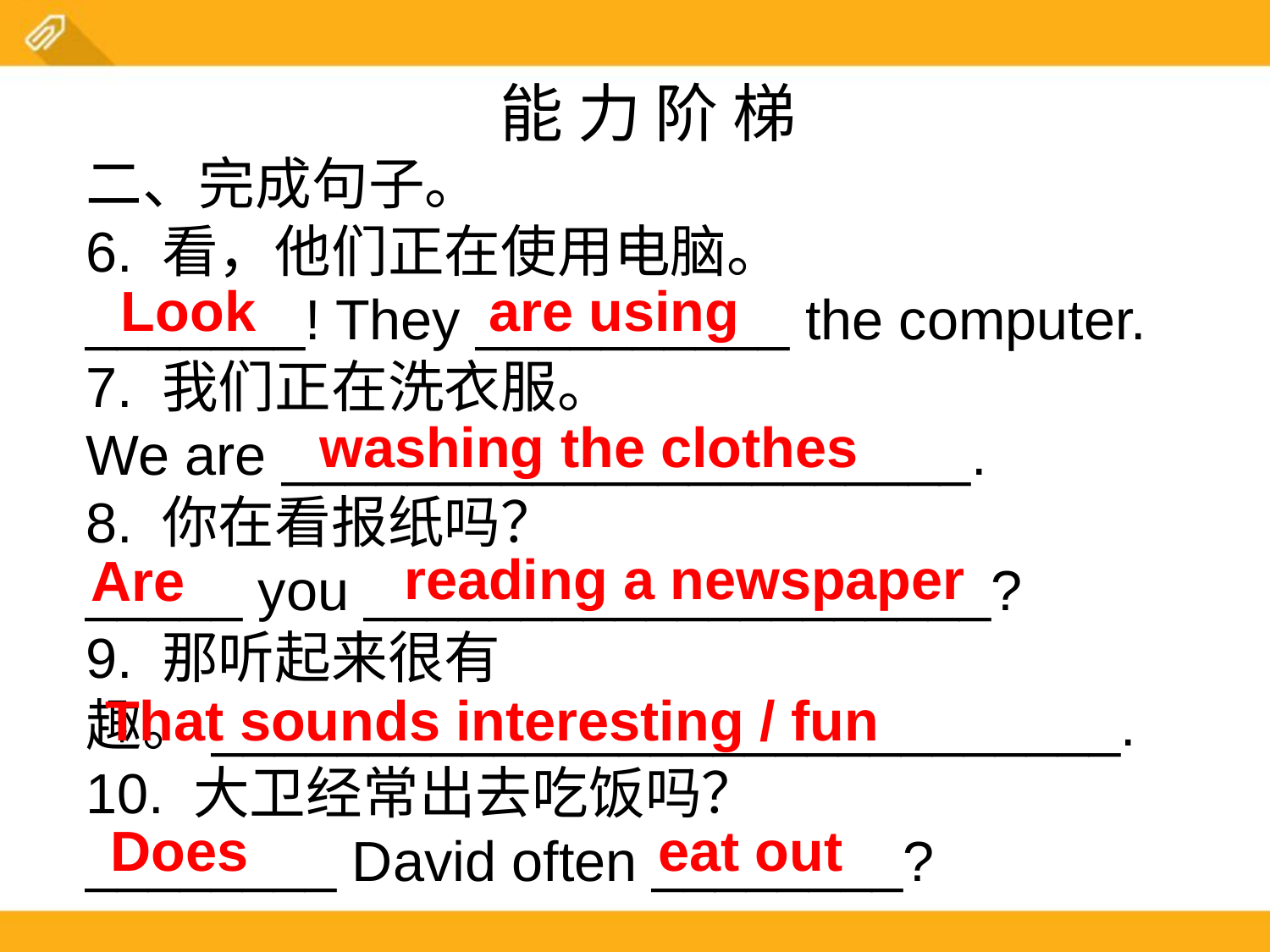

能 力 阶 梯
二、完成句子。
6. 看，他们正在使用电脑。
_______! They __________ the computer.
7. 我们正在洗衣服。
We are ______________________.
8. 你在看报纸吗？
_____ you ____________________?
9. 那听起来很有趣。_____________________________.
10. 大卫经常出去吃饭吗？
________ David often ________?
Look
are using
washing the clothes
reading a newspaper
Are
That sounds interesting / fun
Does
eat out